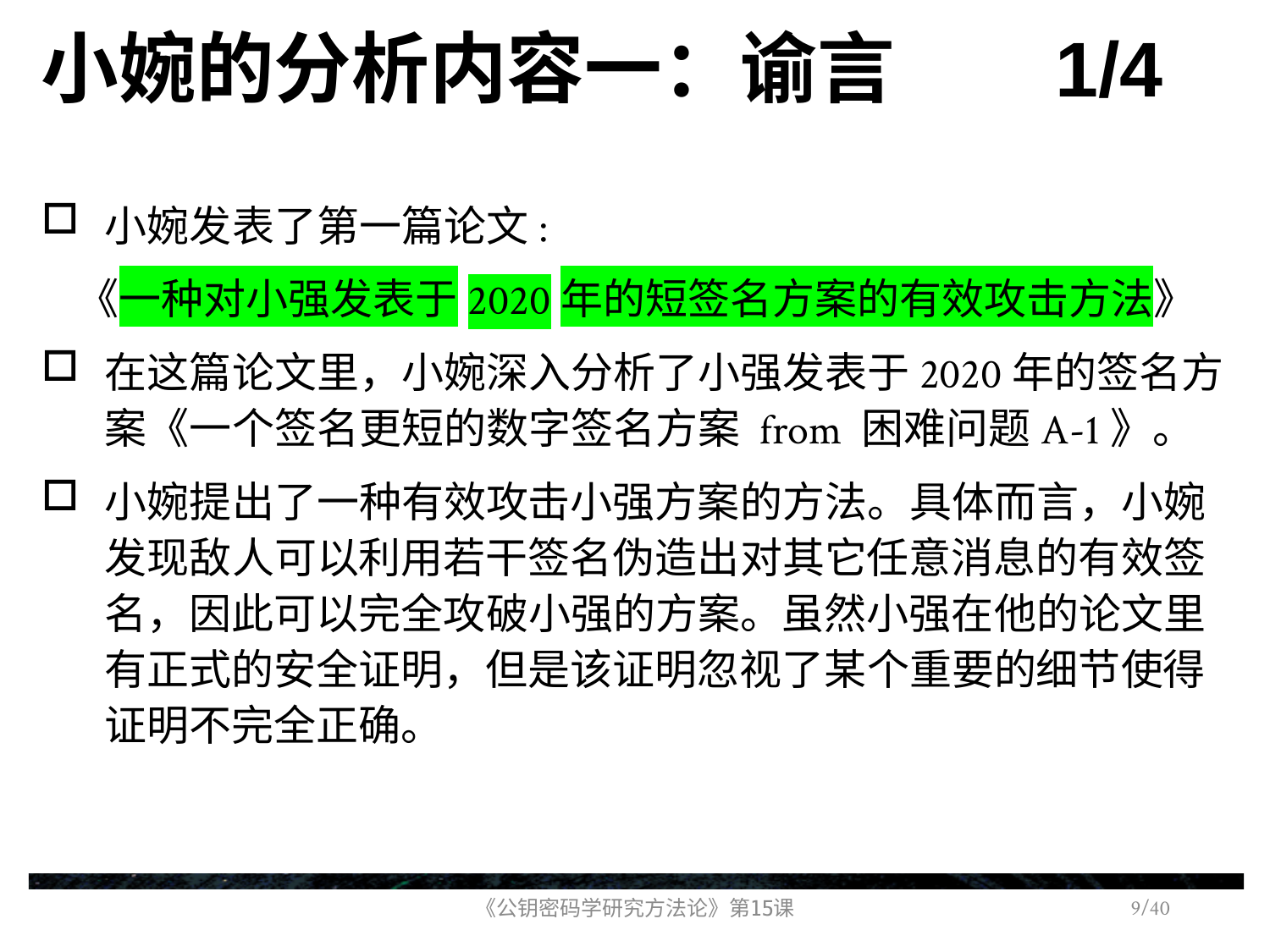

# 小婉的分析内容一：谕言        1/4
小婉发表了第一篇论文:
《一种对小强发表于2020年的短签名方案的有效攻击方法》
在这篇论文里，小婉深入分析了小强发表于2020年的签名方案《一个签名更短的数字签名方案 from 困难问题A-1》。
小婉提出了一种有效攻击小强方案的方法。具体而言，小婉发现敌人可以利用若干签名伪造出对其它任意消息的有效签名，因此可以完全攻破小强的方案。虽然小强在他的论文里有正式的安全证明，但是该证明忽视了某个重要的细节使得证明不完全正确。
《公钥密码学研究方法论》第15课
9/40